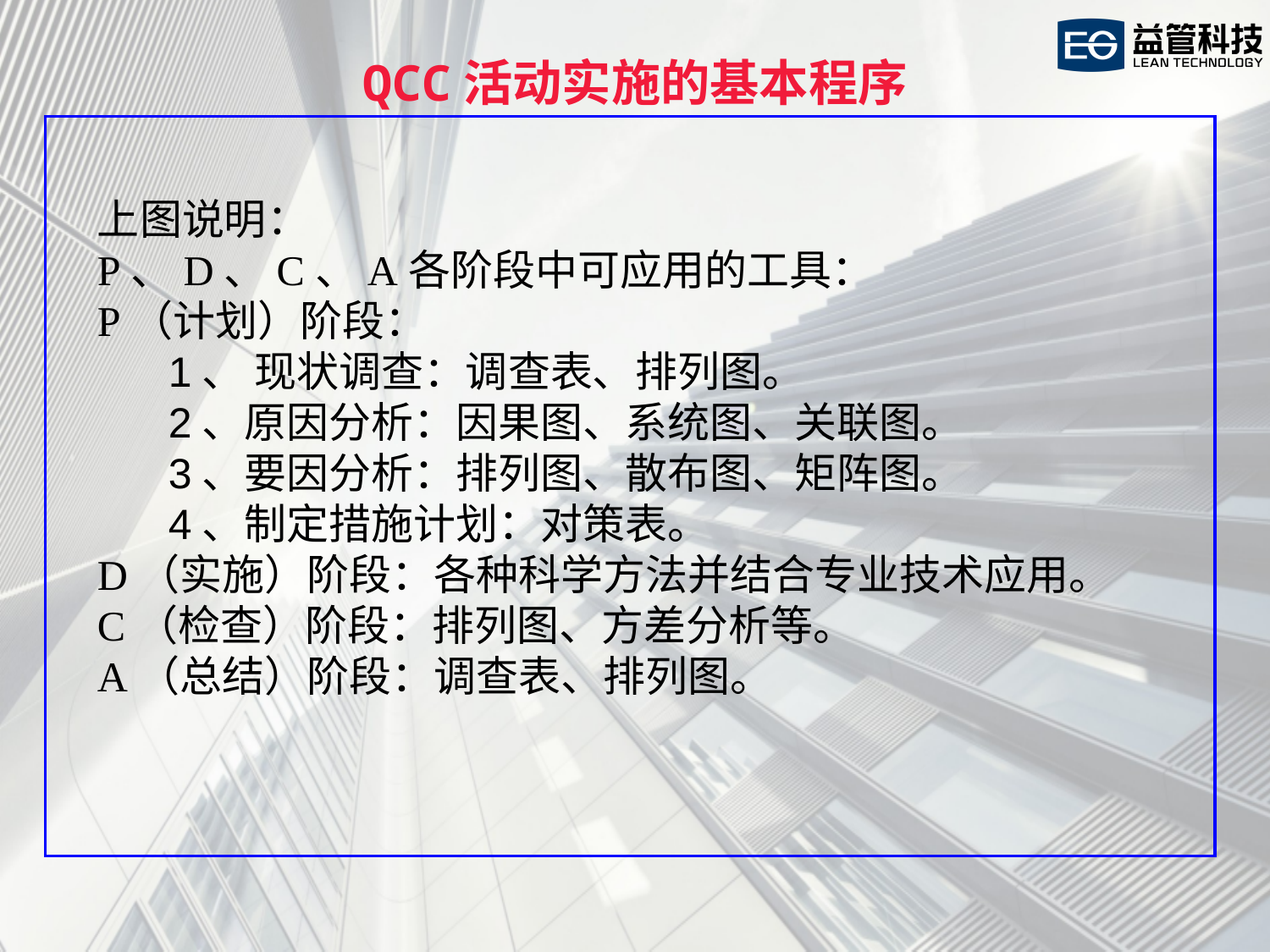

QCC活动实施的基本程序

上图说明：
P、D、C、A各阶段中可应用的工具：
P（计划）阶段：
      1、 现状调查：调查表、排列图。
      2、原因分析：因果图、系统图、关联图。
      3、要因分析：排列图、散布图、矩阵图。
      4、制定措施计划：对策表。
D（实施）阶段：各种科学方法并结合专业技术应用。
C（检查）阶段：排列图、方差分析等。
A（总结）阶段：调查表、排列图。